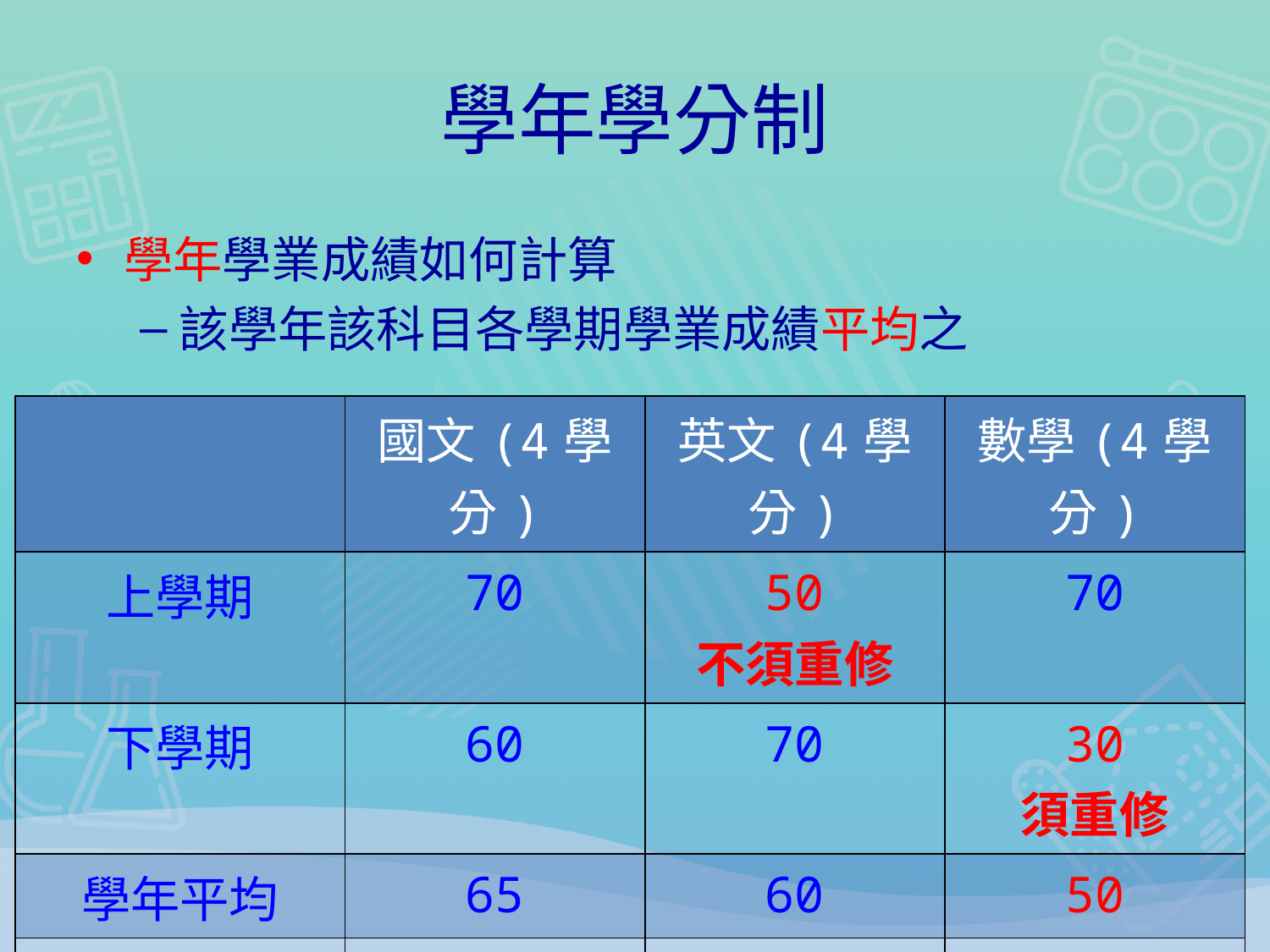

# 學年學分制
學年學業成績如何計算
該學年該科目各學期學業成績平均之

|  | 國文(4學分) | 英文(4學分) | 數學(4學分) |
| --- | --- | --- | --- |
| 上學期 | 70 | 50 不須重修 | 70 |
| 下學期 | 60 | 70 | 30 須重修 |
| 學年平均 | 65 | 60 | 50 |
| 學年取得學分 | 8學分 | 8學分 | 4學分 |